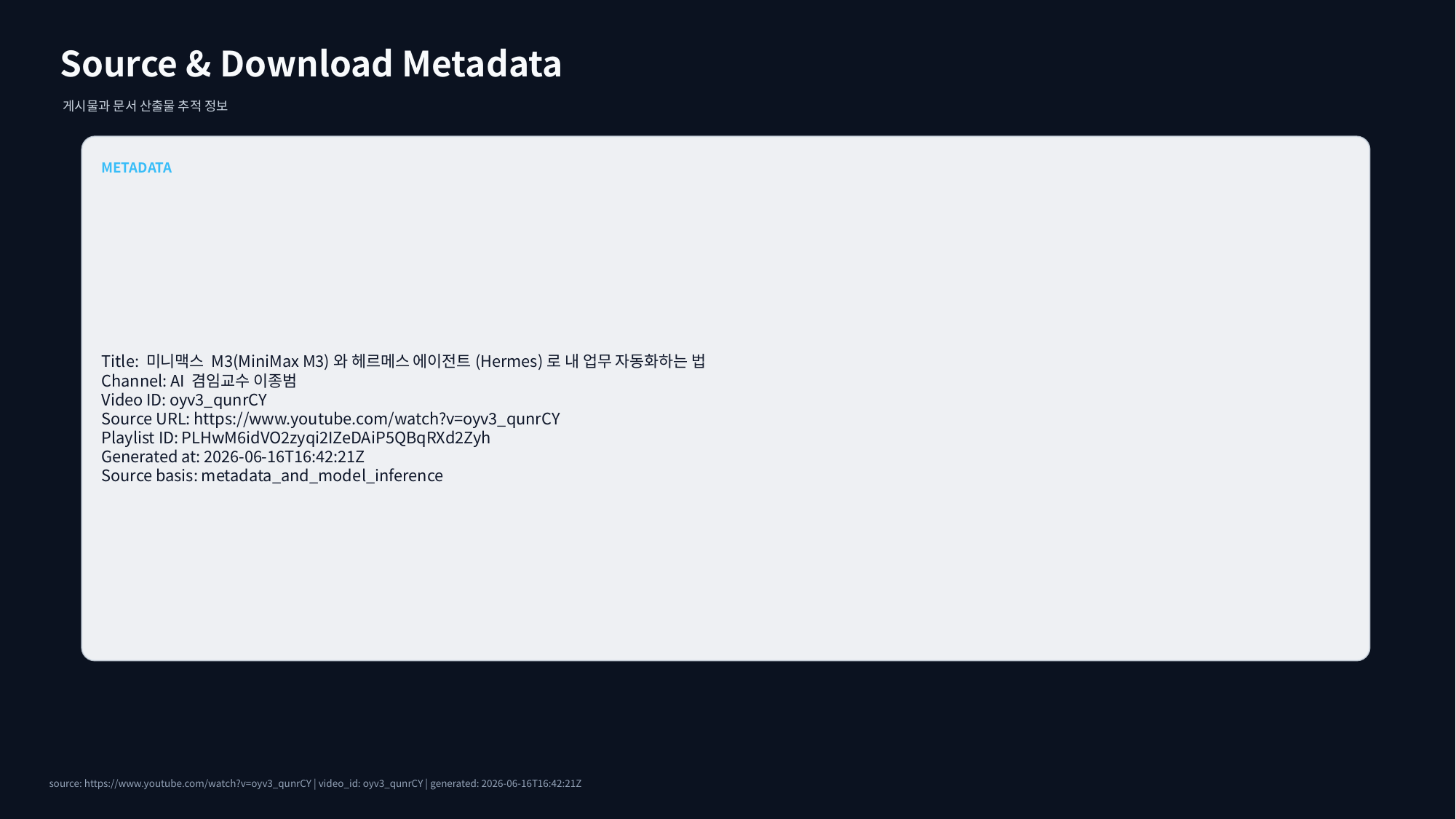

Source & Download Metadata
게시물과 문서 산출물 추적 정보

METADATA
Title: 미니맥스 M3(MiniMax M3)와 헤르메스 에이전트(Hermes)로 내 업무 자동화하는 법
Channel: AI 겸임교수 이종범
Video ID: oyv3_qunrCY
Source URL: https://www.youtube.com/watch?v=oyv3_qunrCY
Playlist ID: PLHwM6idVO2zyqi2IZeDAiP5QBqRXd2Zyh
Generated at: 2026-06-16T16:42:21Z
Source basis: metadata_and_model_inference
source: https://www.youtube.com/watch?v=oyv3_qunrCY | video_id: oyv3_qunrCY | generated: 2026-06-16T16:42:21Z